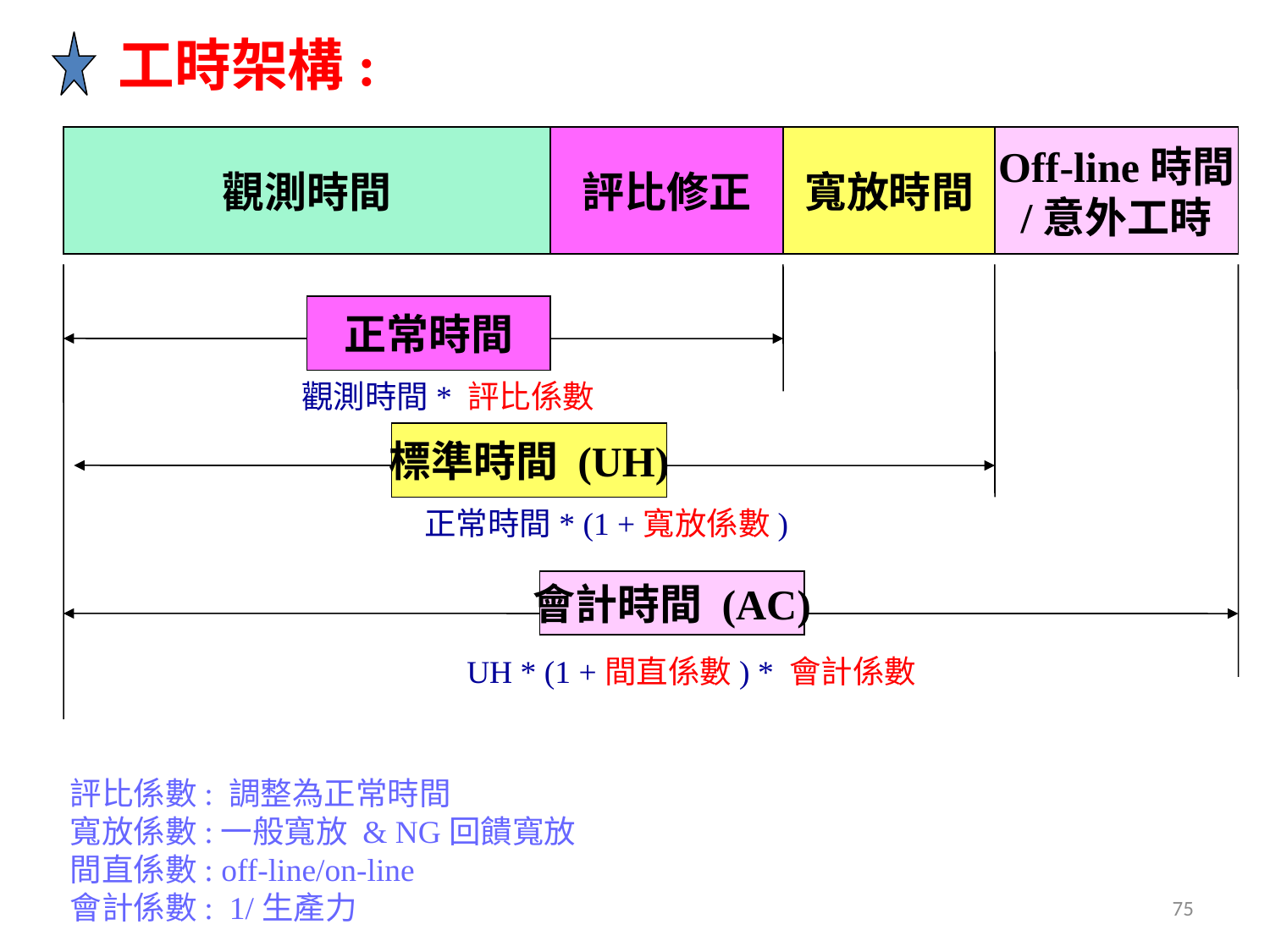

工時架構:
觀測時間
評比修正
寬放時間
Off-line時間
/意外工時

正常時間

觀測時間* 評比係數
標準時間 (UH)

正常時間* (1 +寬放係數)
會計時間 (AC)

UH * (1 +間直係數) * 會計係數
評比係數: 調整為正常時間
寬放係數:一般寬放 & NG回饋寬放
間直係數: off-line/on-line
會計係數:  1/生產力

75